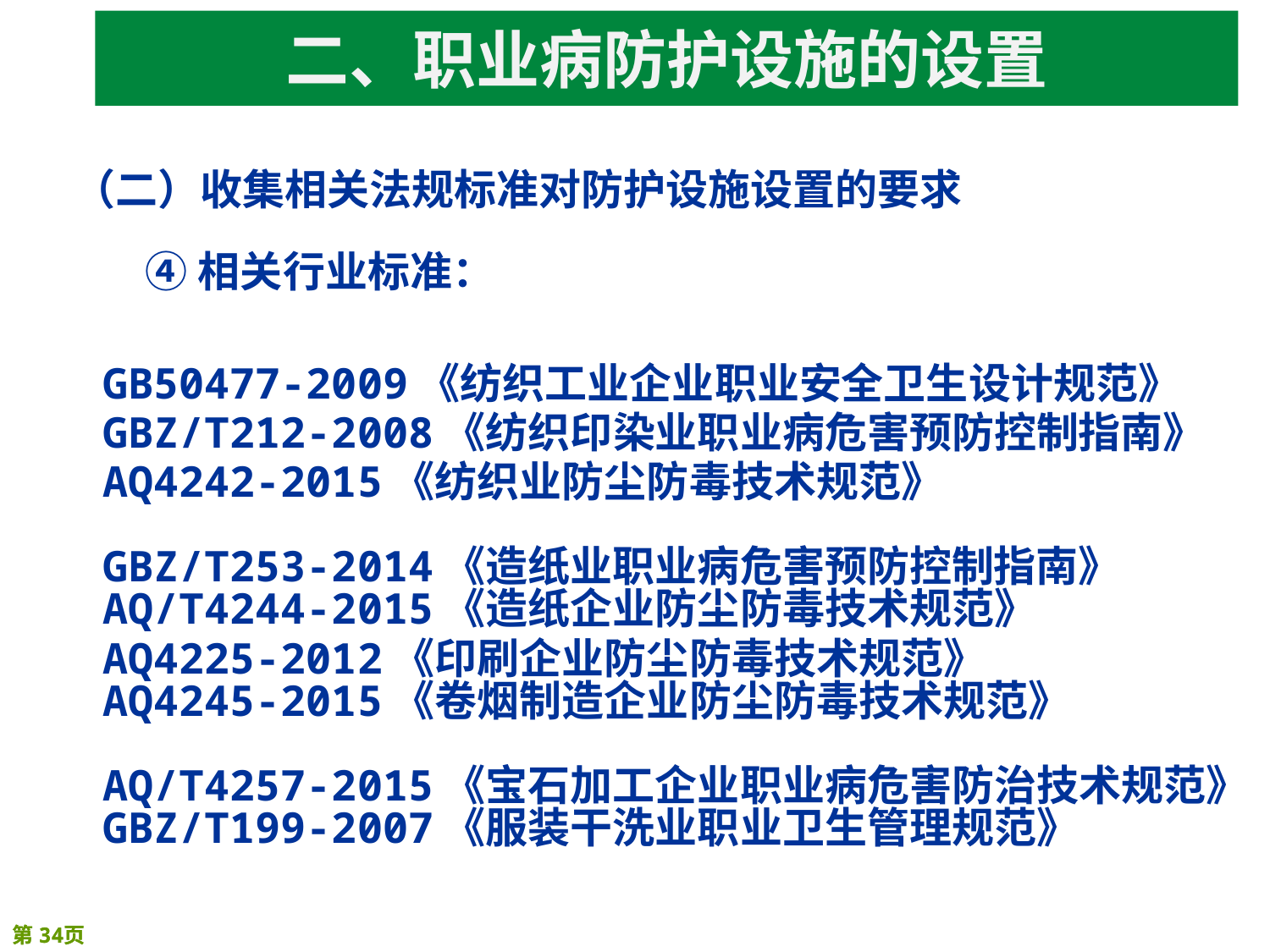

二、职业病防护设施的设置
（二）收集相关法规标准对防护设施设置的要求
④相关行业标准：
GB50477-2009《纺织工业企业职业安全卫生设计规范》
GBZ/T212-2008《纺织印染业职业病危害预防控制指南》
AQ4242-2015《纺织业防尘防毒技术规范》

GBZ/T253-2014《造纸业职业病危害预防控制指南》
AQ/T4244-2015《造纸企业防尘防毒技术规范》
AQ4225-2012《印刷企业防尘防毒技术规范》
AQ4245-2015《卷烟制造企业防尘防毒技术规范》

AQ/T4257-2015《宝石加工企业职业病危害防治技术规范》
GBZ/T199-2007《服装干洗业职业卫生管理规范》